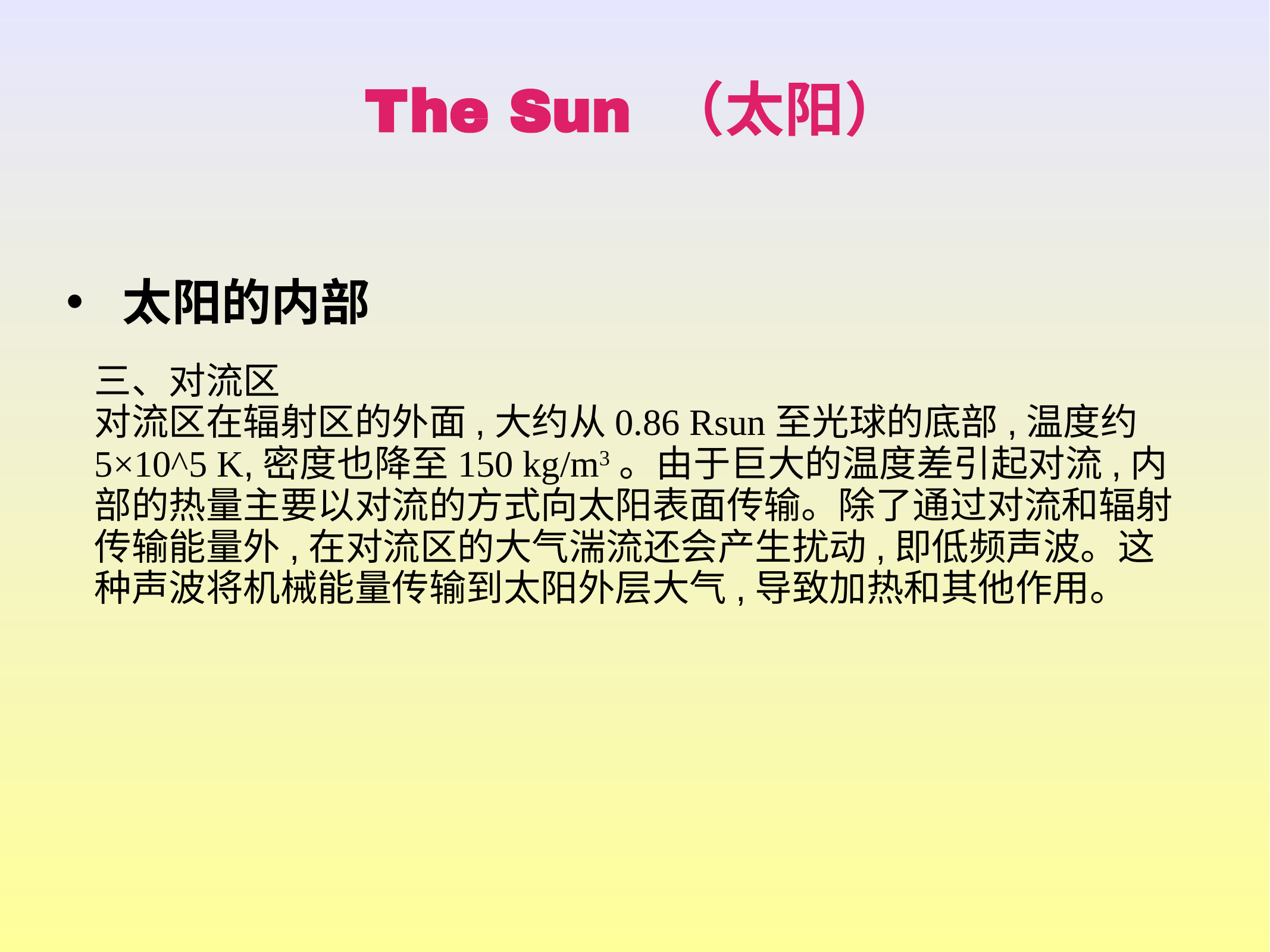

The Sun （太阳）
太阳的内部
三、对流区
对流区在辐射区的外面,大约从0.86 Rsun至光球的底部,温度约5×10^5 K,密度也降至150 kg/m3。由于巨大的温度差引起对流,内部的热量主要以对流的方式向太阳表面传输。除了通过对流和辐射传输能量外,在对流区的大气湍流还会产生扰动,即低频声波。这种声波将机械能量传输到太阳外层大气,导致加热和其他作用。